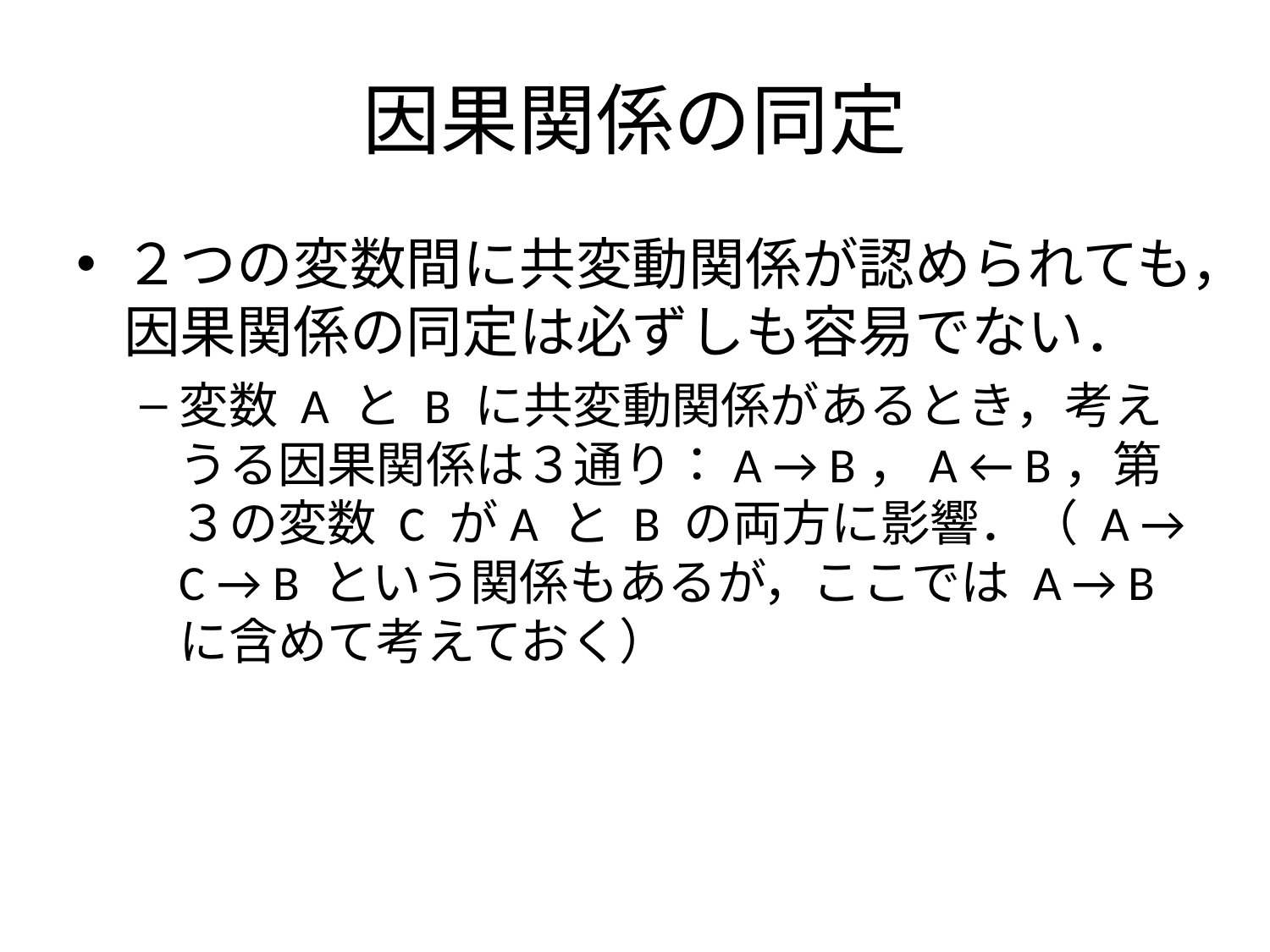

# 因果関係の同定
２つの変数間に共変動関係が認められても，因果関係の同定は必ずしも容易でない．
変数 A と B に共変動関係があるとき，考えうる因果関係は３通り：A → B，A ← B，第３の変数 C がA と B の両方に影響．（ A → C → B という関係もあるが，ここでは A → B に含めて考えておく）